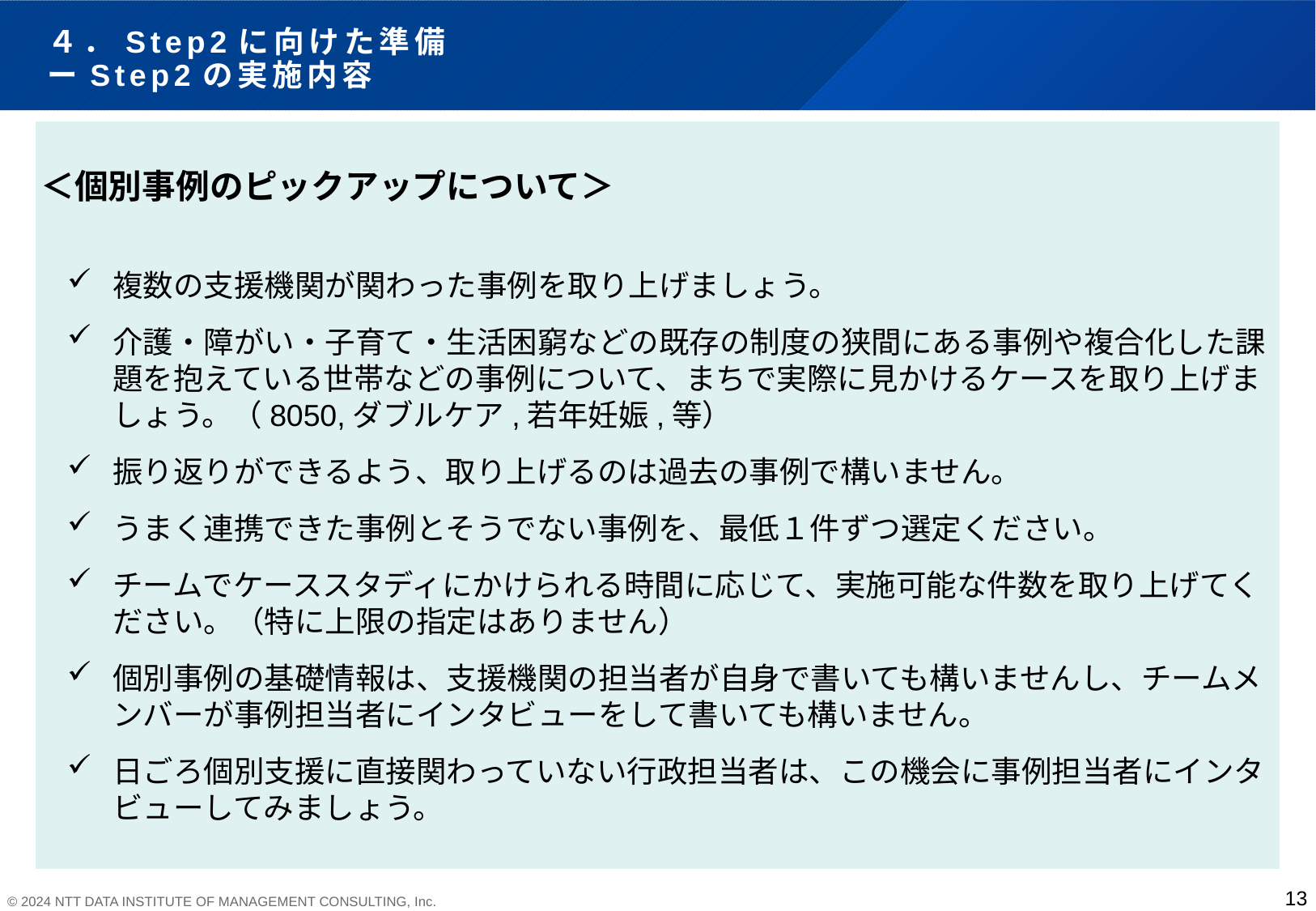

# ４．Step2に向けた準備 ーStep2の実施内容
＜個別事例のピックアップについて＞

複数の支援機関が関わった事例を取り上げましょう。
介護・障がい・子育て・生活困窮などの既存の制度の狭間にある事例や複合化した課題を抱えている世帯などの事例について、まちで実際に見かけるケースを取り上げましょう。（8050,ダブルケア,若年妊娠,等）
振り返りができるよう、取り上げるのは過去の事例で構いません。
うまく連携できた事例とそうでない事例を、最低１件ずつ選定ください。
チームでケーススタディにかけられる時間に応じて、実施可能な件数を取り上げてください。（特に上限の指定はありません）
個別事例の基礎情報は、支援機関の担当者が自身で書いても構いませんし、チームメンバーが事例担当者にインタビューをして書いても構いません。
日ごろ個別支援に直接関わっていない行政担当者は、この機会に事例担当者にインタビューしてみましょう。
13